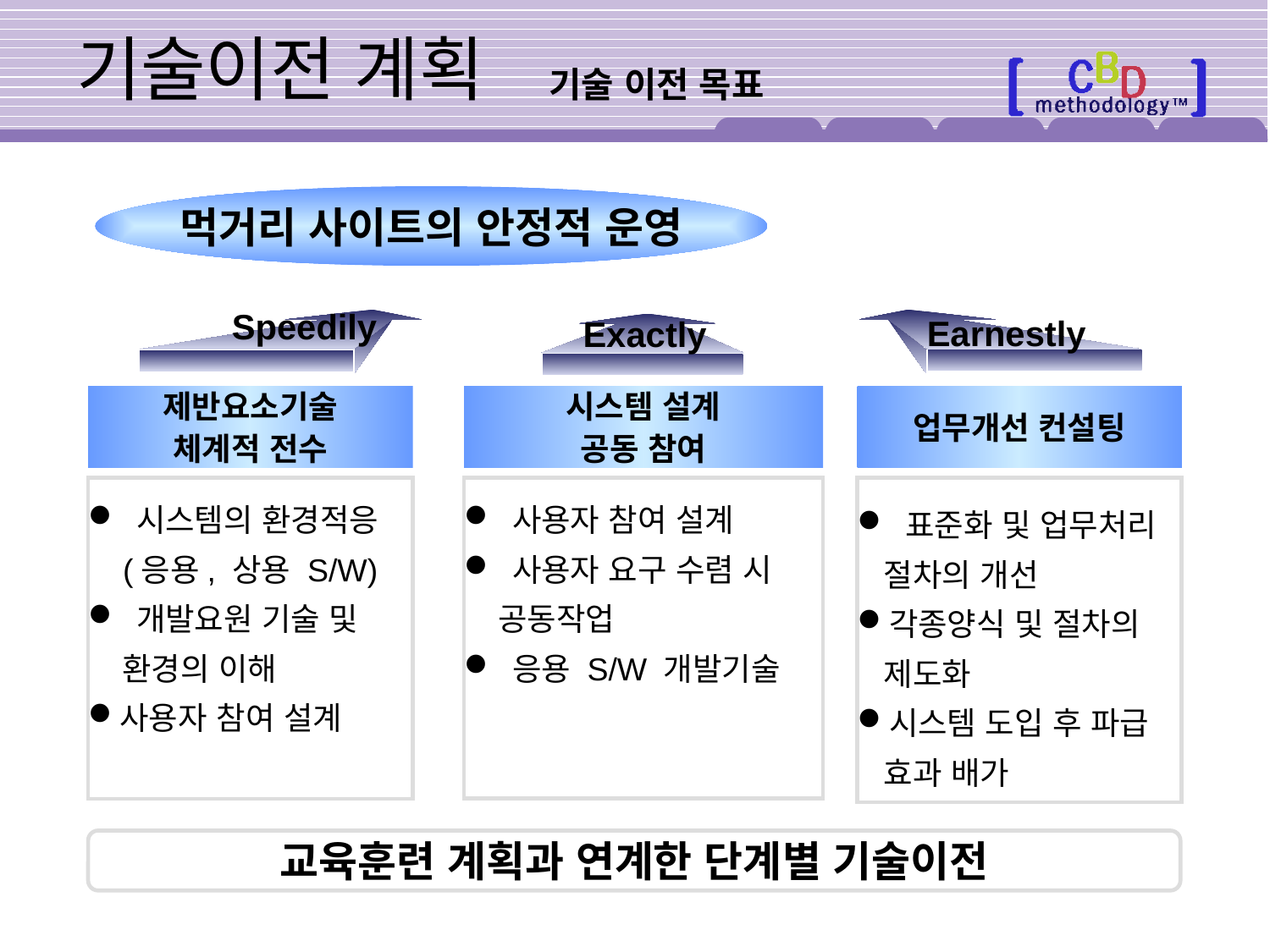

# 기술이전 계획
기술 이전 목표
먹거리 사이트의 안정적 운영
Speedily
Earnestly
Exactly

제반요소기술
체계적 전수
시스템 설계
공동 참여
업무개선 컨설팅
 시스템의 환경적응
(응용, 상용 S/W)
 개발요원 기술 및
   환경의 이해
사용자 참여 설계
 사용자 참여 설계
 사용자 요구 수렴 시
   공동작업
 응용 S/W 개발기술
 표준화 및 업무처리 절차의 개선
각종양식 및 절차의 제도화
시스템 도입 후 파급 효과 배가
교육훈련 계획과 연계한 단계별 기술이전